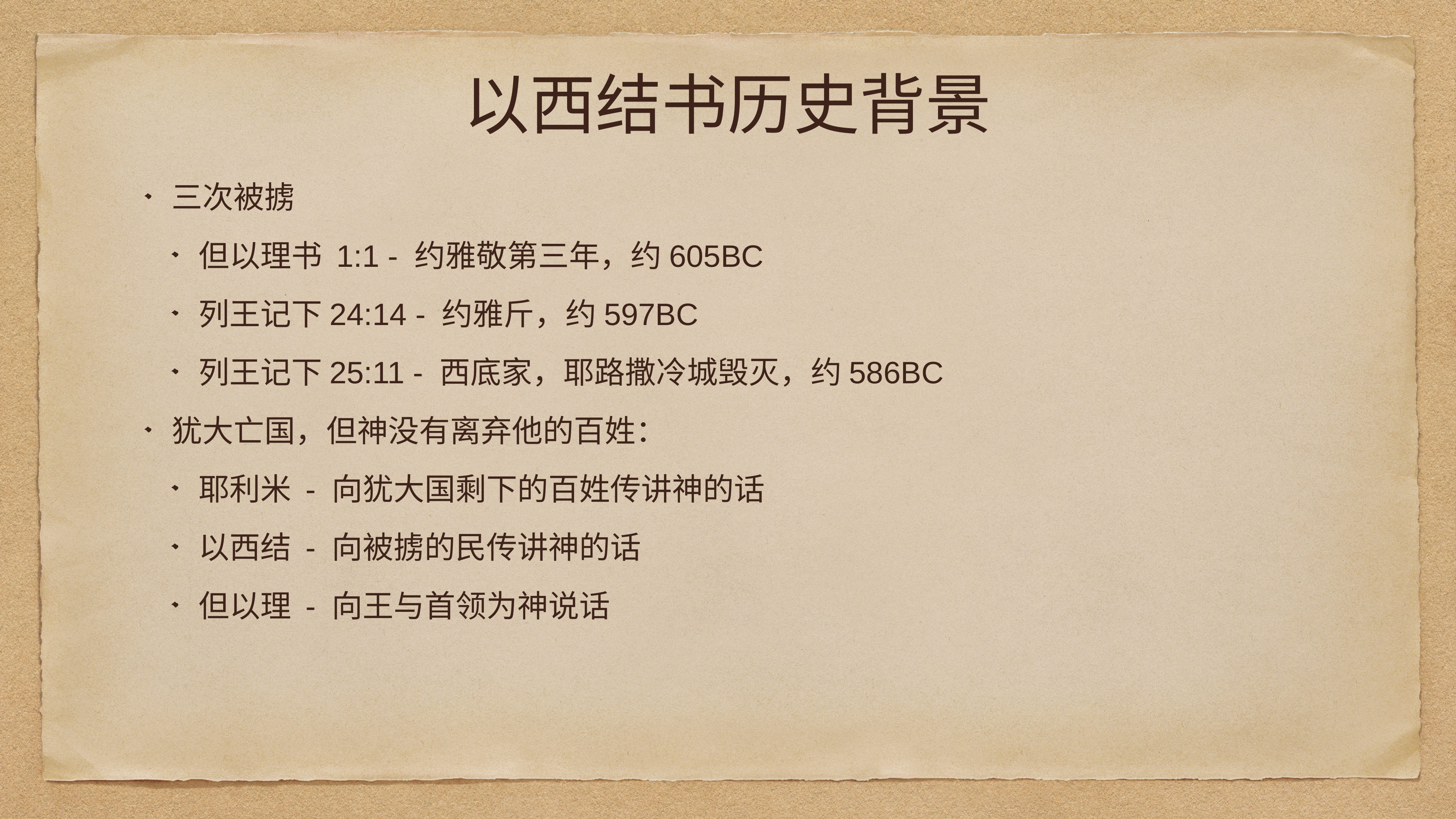

# 以西结书历史背景
三次被掳
但以理书 1:1 - 约雅敬第三年，约605BC
列王记下24:14 - 约雅斤，约597BC
列王记下25:11 - 西底家，耶路撒冷城毁灭，约586BC
犹大亡国，但神没有离弃他的百姓：
耶利米 - 向犹大国剩下的百姓传讲神的话
以西结 - 向被掳的民传讲神的话
但以理 - 向王与首领为神说话